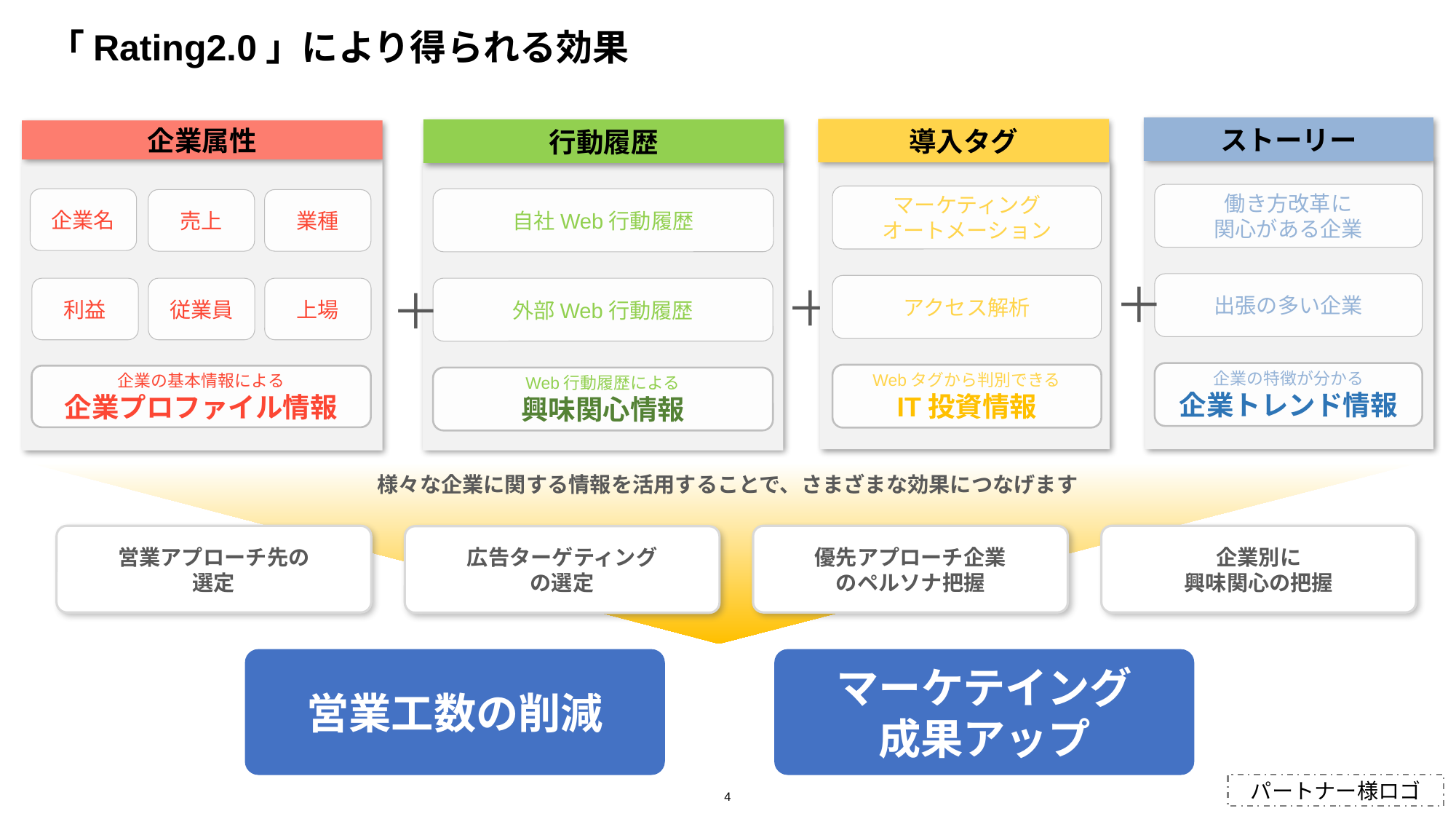

# 「Rating2.0」により得られる効果
ストーリー
導入タグ
行動履歴
企業属性

働き方改革に
関心がある企業
マーケティング
オートメーション
企業名
自社Web行動履歴
売上
業種
＋
＋
出張の多い企業
＋
アクセス解析
従業員
上場
利益
外部Web行動履歴
企業の特徴が分かる
企業トレンド情報
Webタグから判別できる
IT投資情報
企業の基本情報による
企業プロファイル情報
Web行動履歴による
興味関心情報

様々な企業に関する情報を活用することで、さまざまな効果につなげます
営業アプローチ先の
選定
優先アプローチ企業
のペルソナ把握
企業別に
興味関心の把握
広告ターゲティング
の選定
営業工数の削減
マーケテイング
成果アップ
4